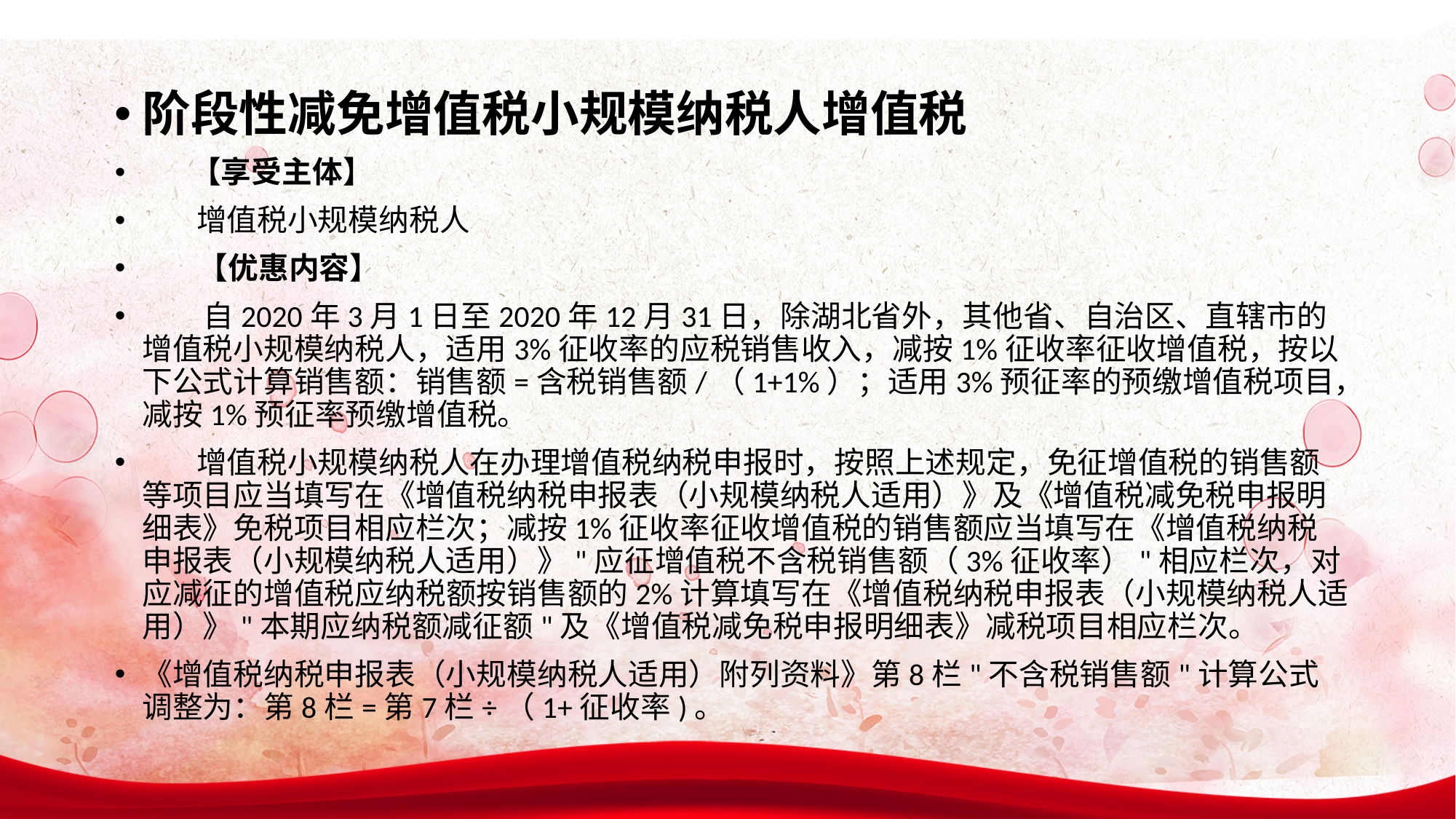

阶段性减免增值税小规模纳税人增值税
      【享受主体】
       增值税小规模纳税人
       【优惠内容】
        自2020年3月1日至2020年12月31日，除湖北省外，其他省、自治区、直辖市的增值税小规模纳税人，适用3%征收率的应税销售收入，减按1%征收率征收增值税，按以下公式计算销售额：销售额=含税销售额/（1+1%）；适用3%预征率的预缴增值税项目，减按1%预征率预缴增值税。
       增值税小规模纳税人在办理增值税纳税申报时，按照上述规定，免征增值税的销售额等项目应当填写在《增值税纳税申报表（小规模纳税人适用）》及《增值税减免税申报明细表》免税项目相应栏次；减按1%征收率征收增值税的销售额应当填写在《增值税纳税申报表（小规模纳税人适用）》"应征增值税不含税销售额（3%征收率）"相应栏次，对应减征的增值税应纳税额按销售额的2%计算填写在《增值税纳税申报表（小规模纳税人适用）》"本期应纳税额减征额"及《增值税减免税申报明细表》减税项目相应栏次。
《增值税纳税申报表（小规模纳税人适用）附列资料》第8栏"不含税销售额"计算公式调整为：第8栏=第7栏÷（1+征收率)。